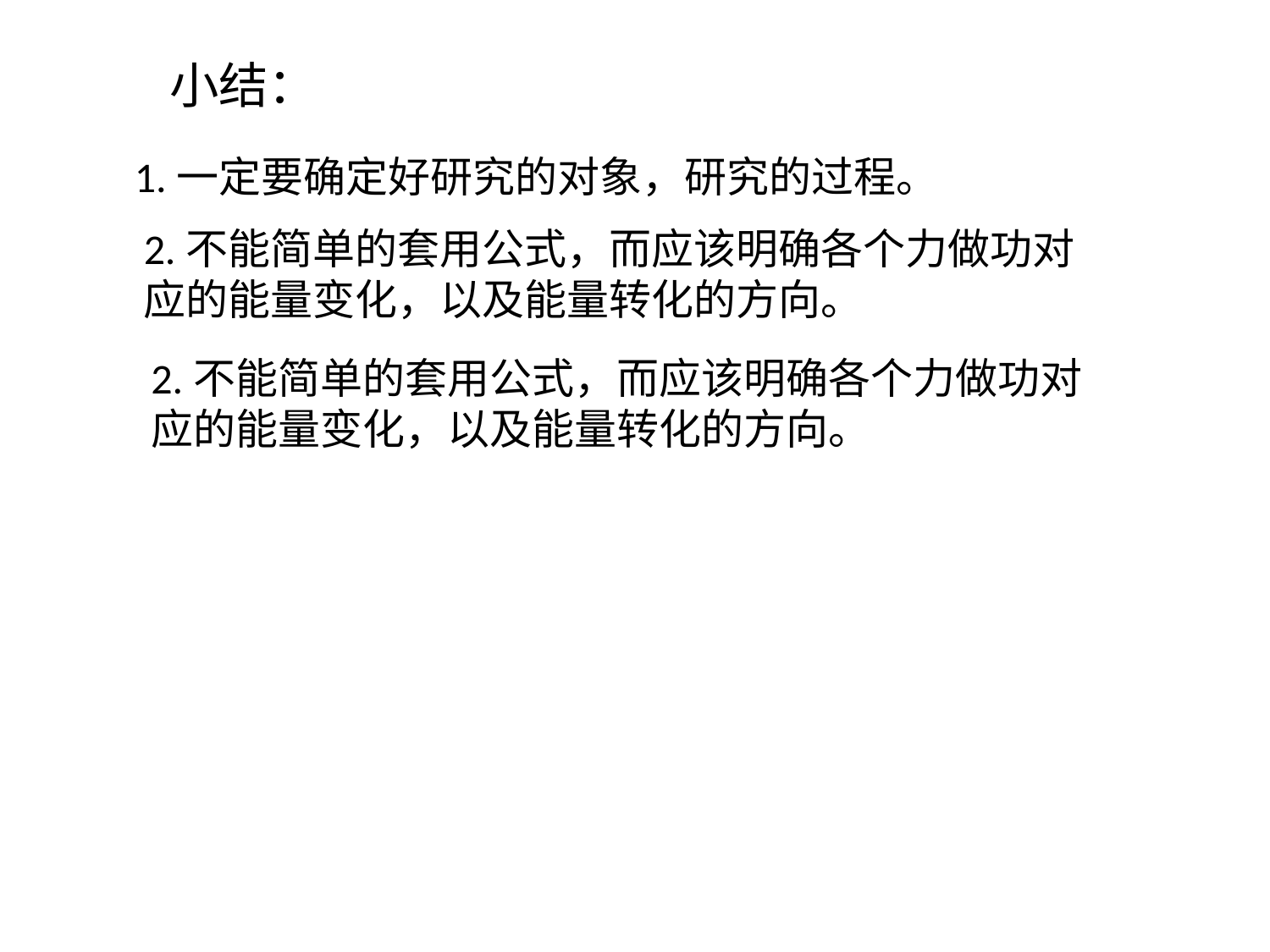

小结：
1.一定要确定好研究的对象，研究的过程。
2.不能简单的套用公式，而应该明确各个力做功对应的能量变化，以及能量转化的方向。
2.不能简单的套用公式，而应该明确各个力做功对应的能量变化，以及能量转化的方向。